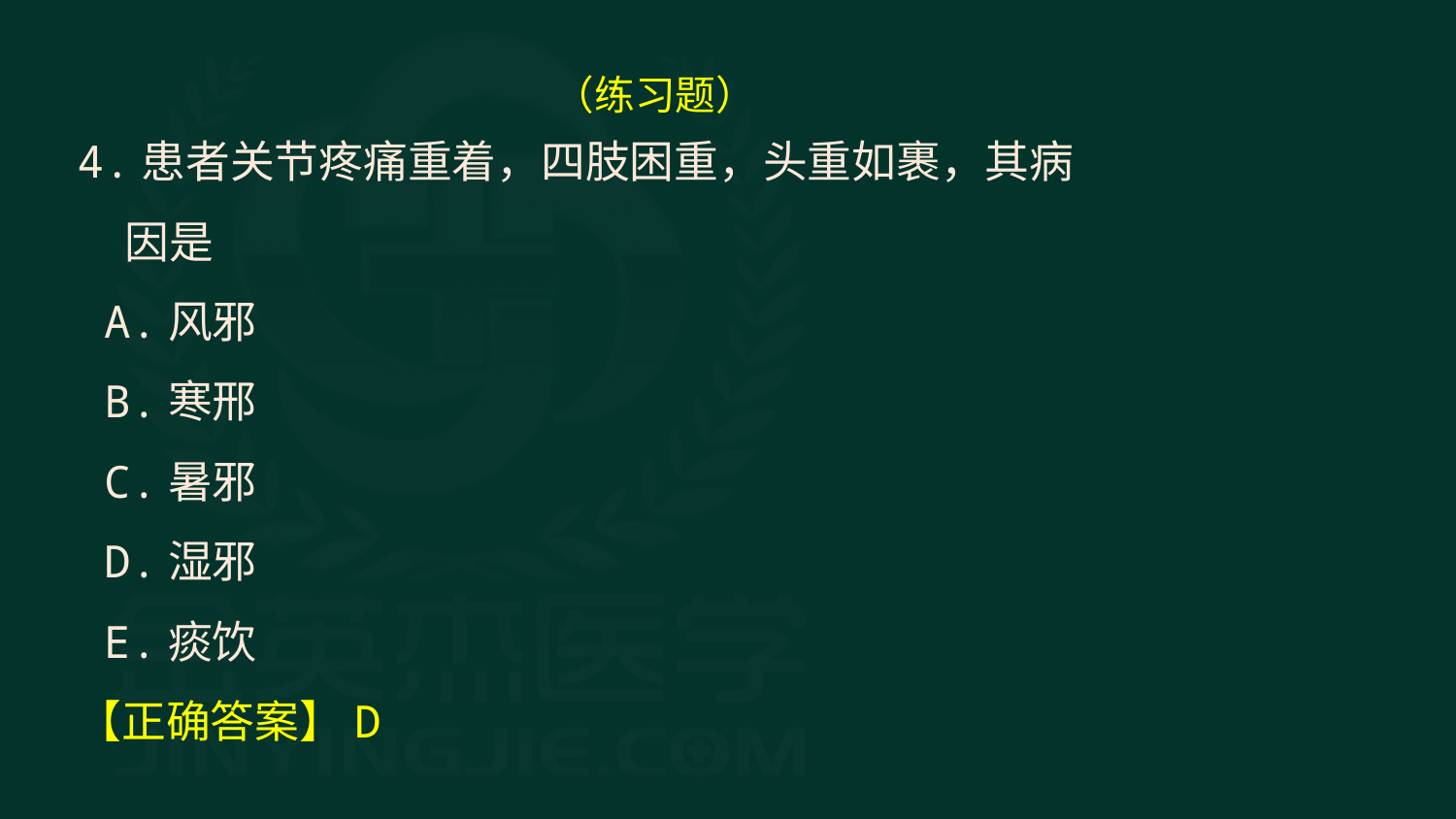

（练习题）
4.患者关节疼痛重着，四肢困重，头重如裹，其病因是
 A.风邪
 B.寒邢
 C.暑邪
 D.湿邪
 E.痰饮
【正确答案】D